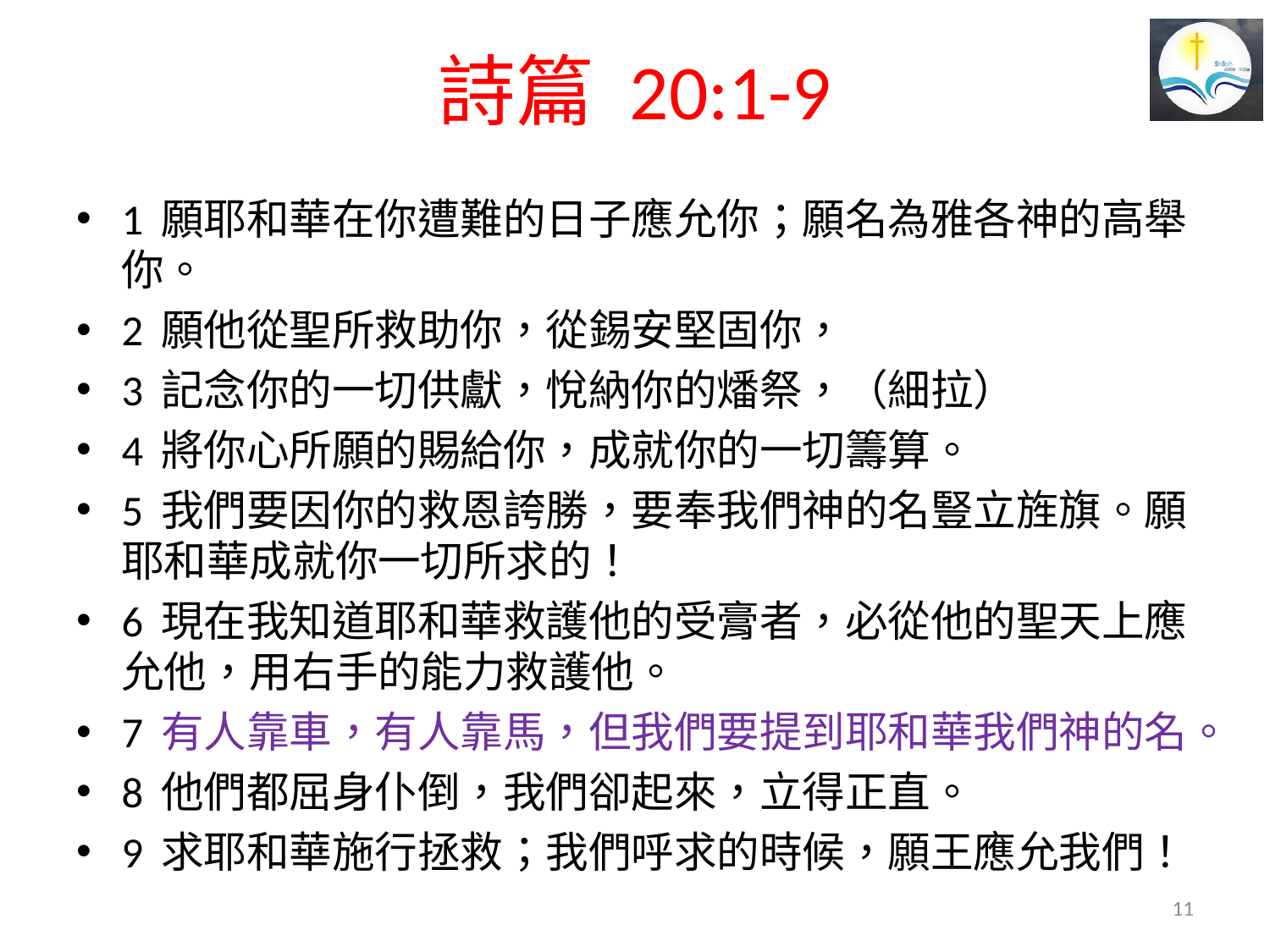

# 詩篇 20:1-9
1 願耶和華在你遭難的日子應允你；願名為雅各神的高舉你。
2 願他從聖所救助你，從錫安堅固你，
3 記念你的一切供獻，悅納你的燔祭，（細拉）
4 將你心所願的賜給你，成就你的一切籌算。
5 我們要因你的救恩誇勝，要奉我們神的名豎立旌旗。願耶和華成就你一切所求的！
6 現在我知道耶和華救護他的受膏者，必從他的聖天上應允他，用右手的能力救護他。
7 有人靠車，有人靠馬，但我們要提到耶和華我們神的名。
8 他們都屈身仆倒，我們卻起來，立得正直。
9 求耶和華施行拯救；我們呼求的時候，願王應允我們！
11